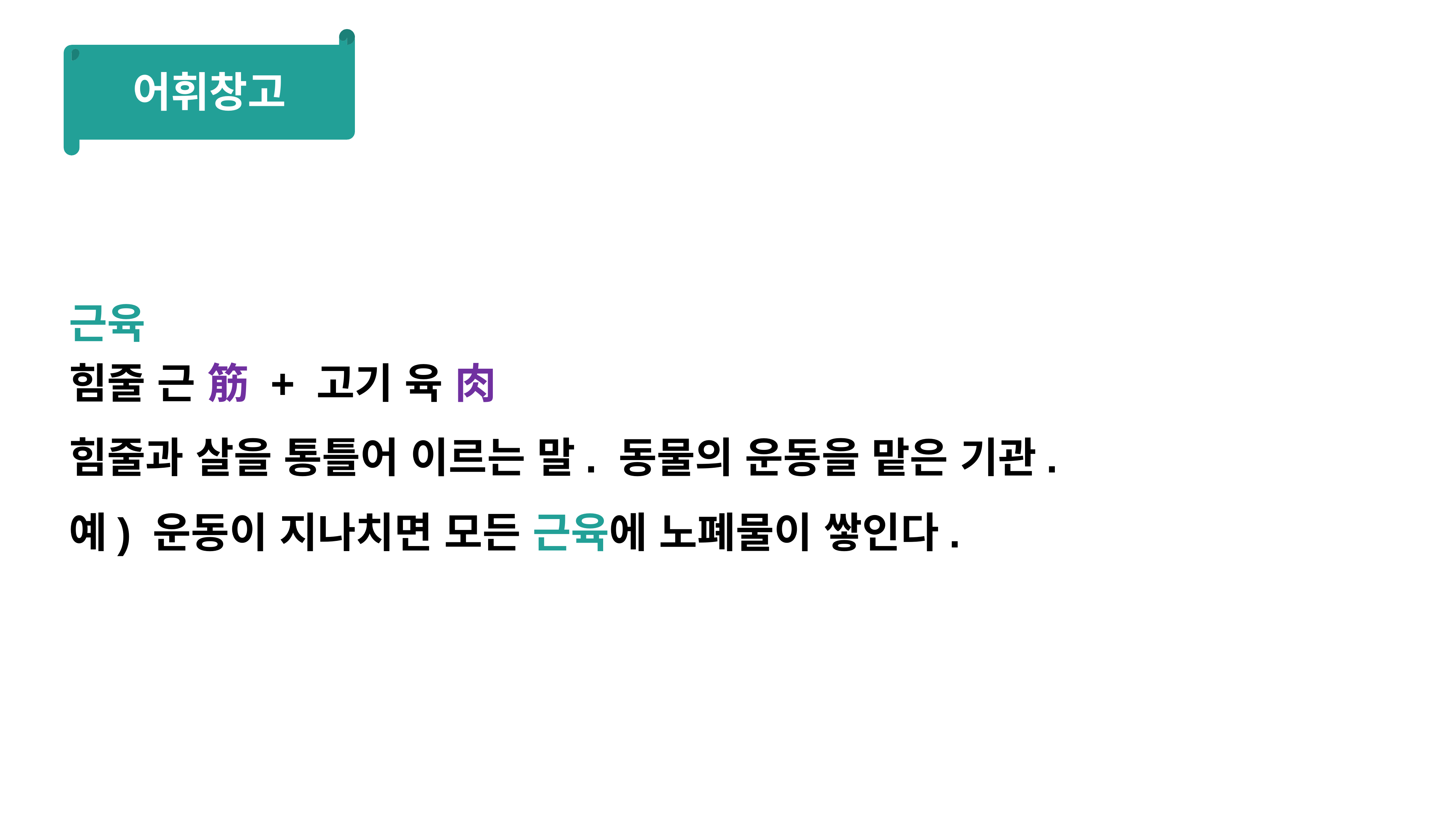

어휘창고
근육
힘줄 근 筋 + 고기 육 肉
힘줄과 살을 통틀어 이르는 말. 동물의 운동을 맡은 기관.
예) 운동이 지나치면 모든 근육에 노폐물이 쌓인다.